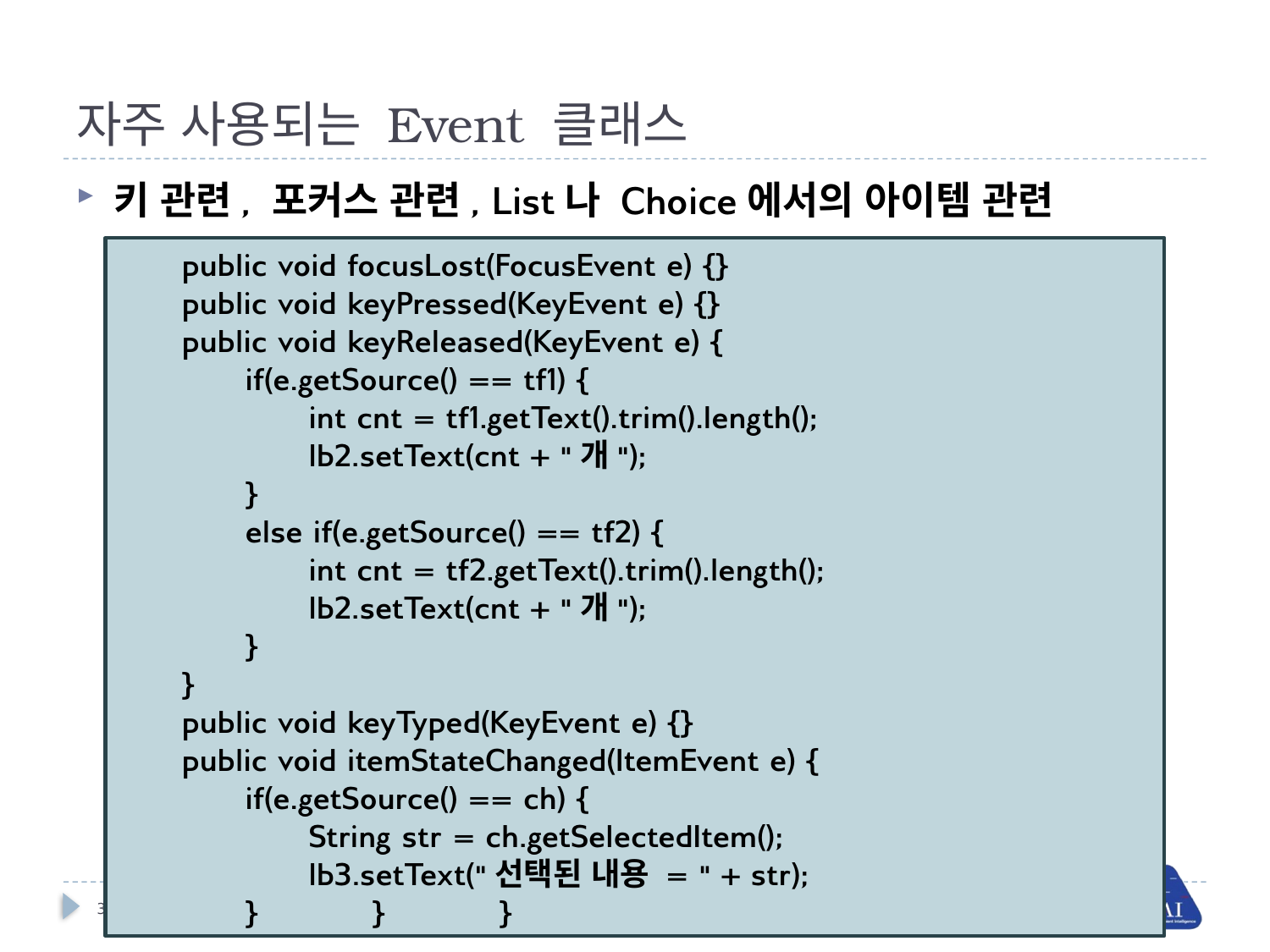

# 자주 사용되는 Event 클래스
키 관련, 포커스 관련, List나 Choice에서의 아이템 관련
public void focusLost(FocusEvent e) {}
public void keyPressed(KeyEvent e) {}
public void keyReleased(KeyEvent e) {
if(e.getSource() == tf1) {
int cnt = tf1.getText().trim().length();
lb2.setText(cnt + "개");
}
else if(e.getSource() == tf2) {
int cnt = tf2.getText().trim().length();
lb2.setText(cnt + "개");
}
}
public void keyTyped(KeyEvent e) {}
public void itemStateChanged(ItemEvent e) {
if(e.getSource() == ch) {
String str = ch.getSelectedItem();
lb3.setText("선택된 내용 = " + str);
}	}	}